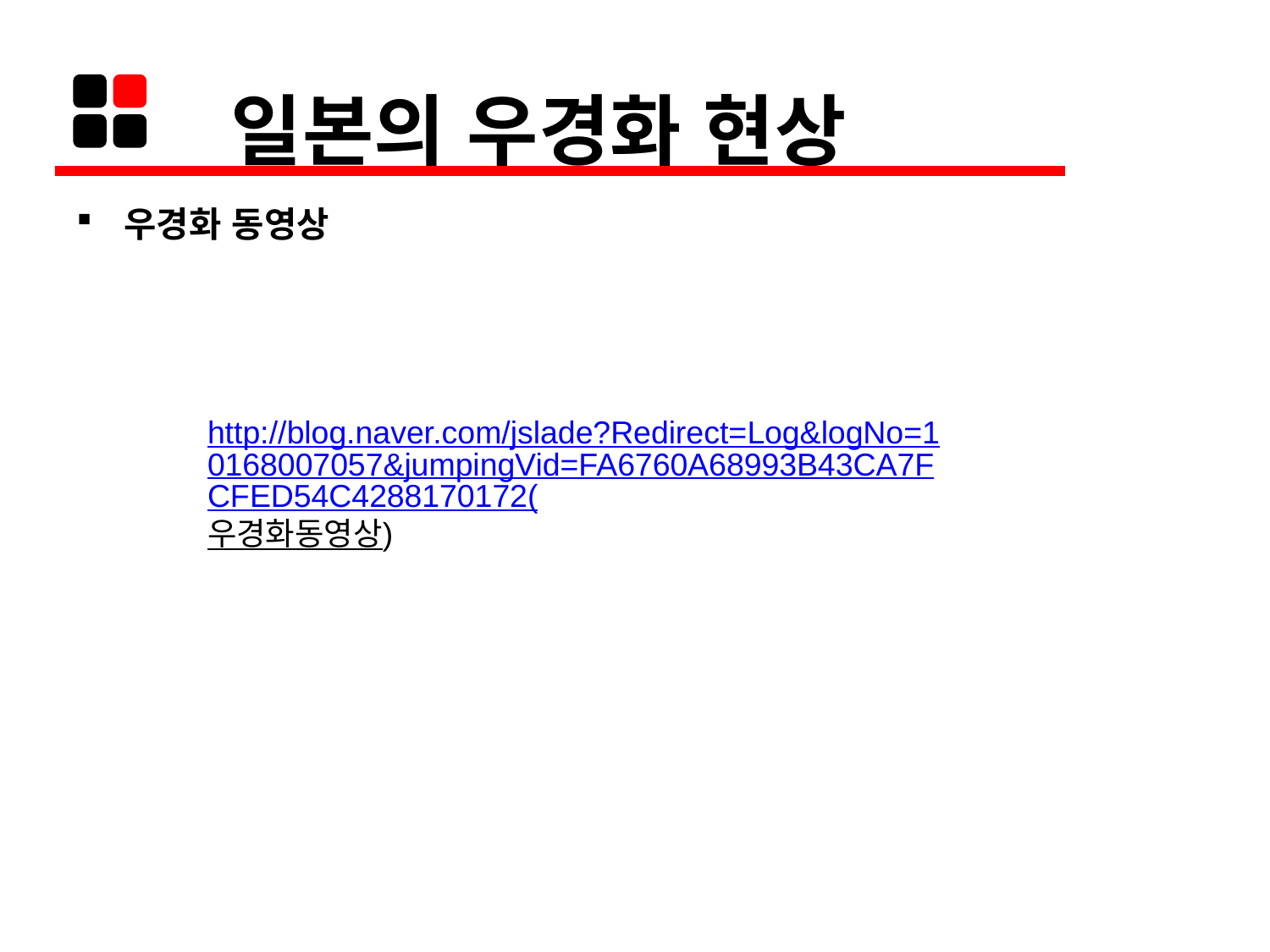

# 일본의 우경화 현상

우경화 동영상
http://blog.naver.com/jslade?Redirect=Log&logNo=10168007057&jumpingVid=FA6760A68993B43CA7FCFED54C4288170172(우경화동영상)